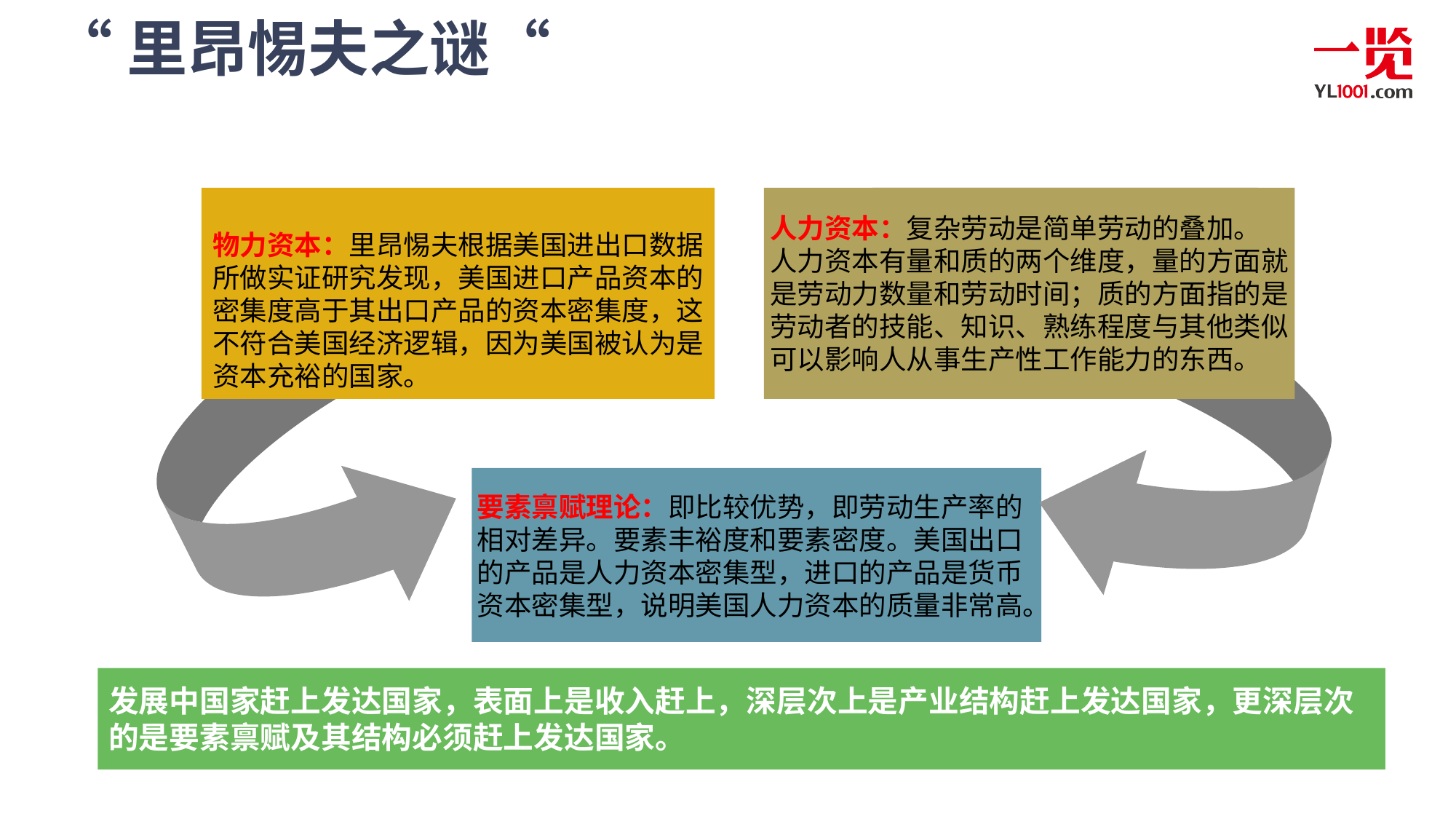

“里昂惕夫之谜“

物力资本：里昂惕夫根据美国进出口数据所做实证研究发现，美国进口产品资本的密集度高于其出口产品的资本密集度，这不符合美国经济逻辑，因为美国被认为是资本充裕的国家。
人力资本：复杂劳动是简单劳动的叠加。
人力资本有量和质的两个维度，量的方面就是劳动力数量和劳动时间；质的方面指的是劳动者的技能、知识、熟练程度与其他类似可以影响人从事生产性工作能力的东西。

要素禀赋理论：即比较优势，即劳动生产率的相对差异。要素丰裕度和要素密度。美国出口的产品是人力资本密集型，进口的产品是货币资本密集型，说明美国人力资本的质量非常高。
发展中国家赶上发达国家，表面上是收入赶上，深层次上是产业结构赶上发达国家，更深层次的是要素禀赋及其结构必须赶上发达国家。